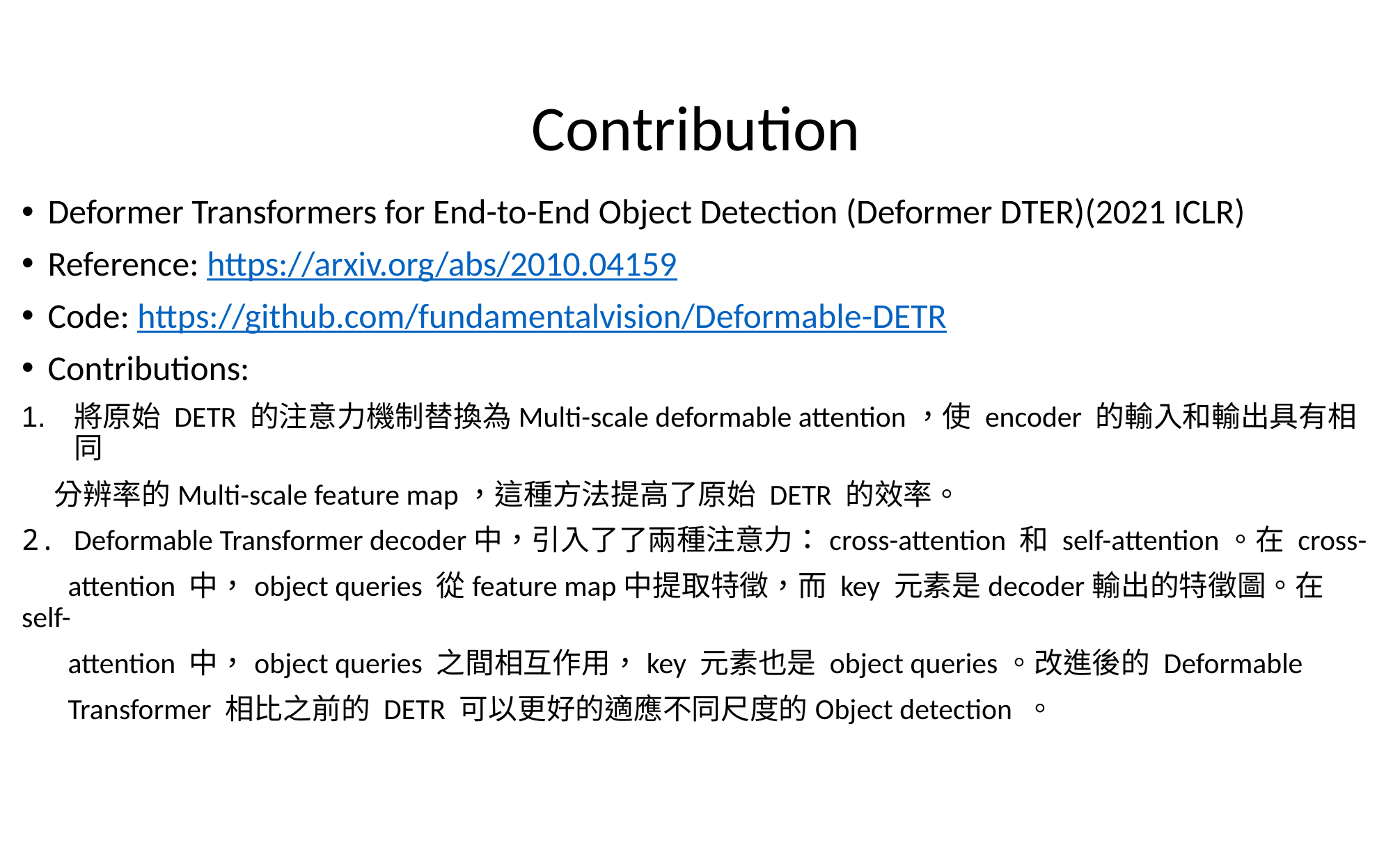

# Contribution
Deformer Transformers for End-to-End Object Detection (Deformer DTER)(2021 ICLR)
Reference: https://arxiv.org/abs/2010.04159
Code: https://github.com/fundamentalvision/Deformable-DETR
Contributions:
將原始 DETR 的注意力機制替換為Multi-scale deformable attention，使 encoder 的輸入和輸出具有相同
    分辨率的Multi-scale feature map，這種方法提高了原始 DETR 的效率。
2. Deformable Transformer decoder中，引入了了兩種注意力：cross-attention 和 self-attention。在 cross-
       attention 中，object queries 從feature map中提取特徵，而 key 元素是decoder輸出的特徵圖。在 self-
       attention 中，object queries 之間相互作用，key 元素也是 object queries。改進後的 Deformable
       Transformer 相比之前的 DETR 可以更好的適應不同尺度的Object detection 。